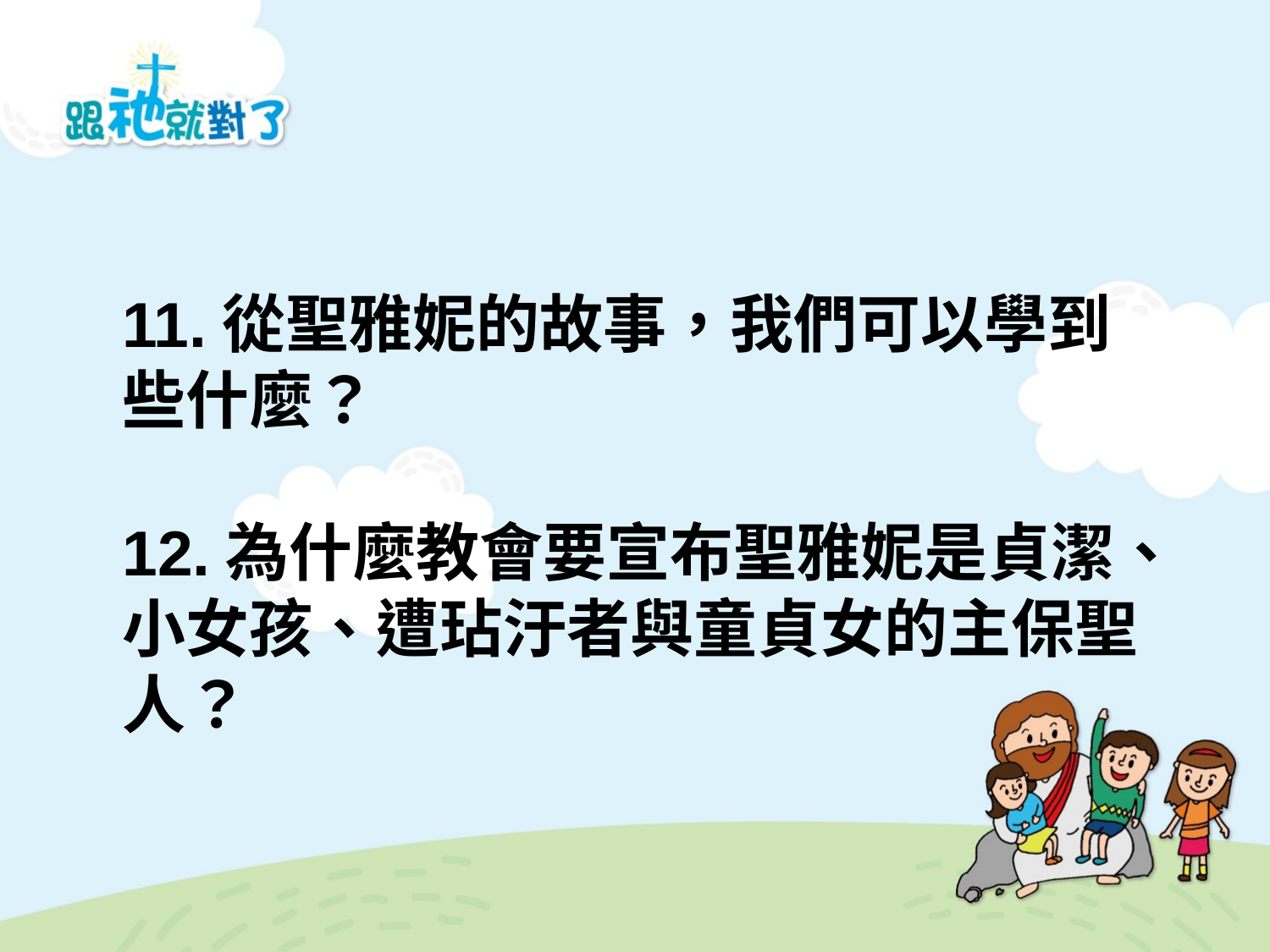

11.從聖雅妮的故事，我們可以學到些什麼？

12.為什麼教會要宣布聖雅妮是貞潔、小女孩、遭玷汙者與童貞女的主保聖人？